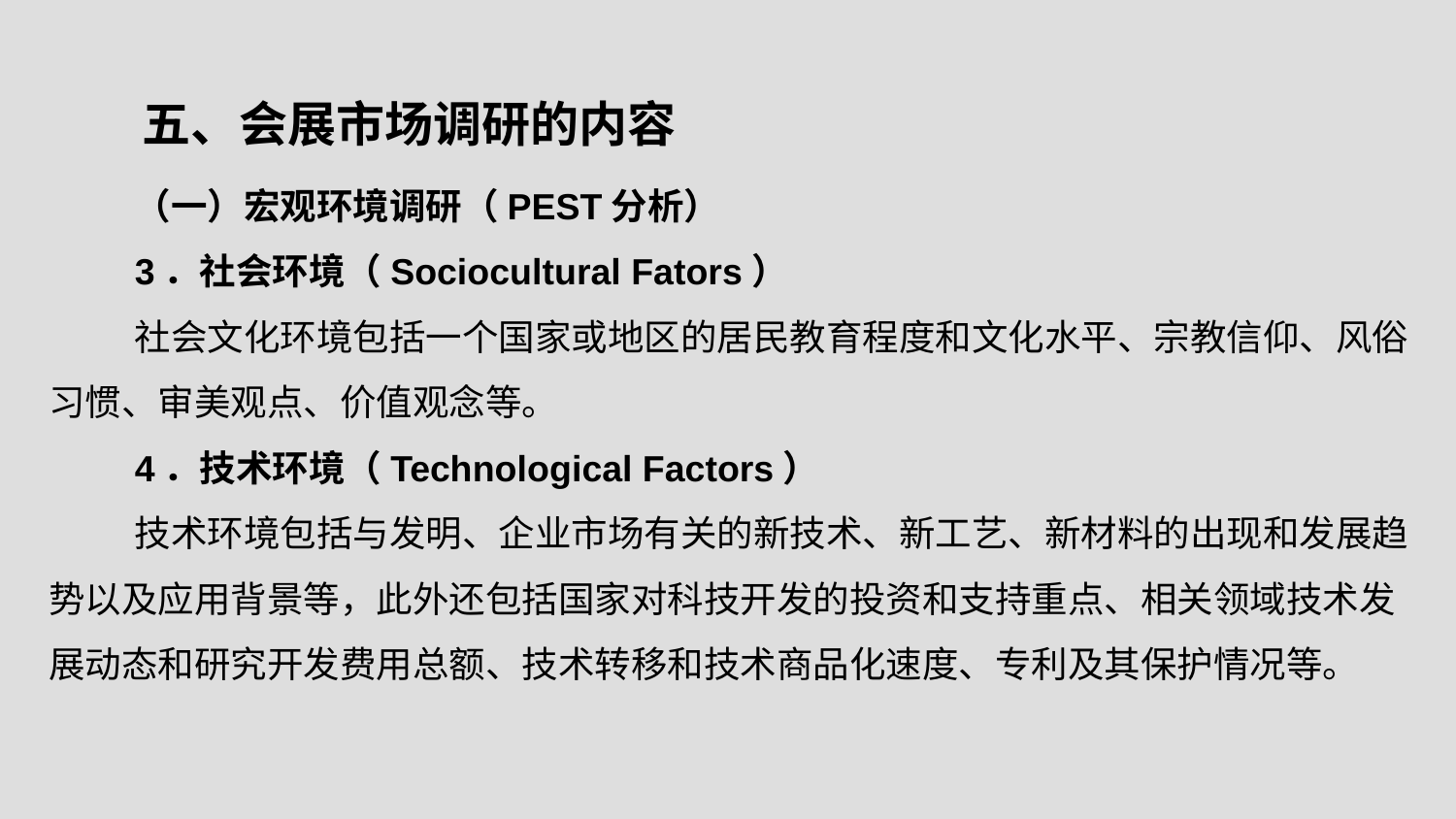

# 五、会展市场调研的内容
（一）宏观环境调研（PEST分析）
3．社会环境（Sociocultural Fators）
社会文化环境包括一个国家或地区的居民教育程度和文化水平、宗教信仰、风俗习惯、审美观点、价值观念等。
4．技术环境（Technological Factors）
技术环境包括与发明、企业市场有关的新技术、新工艺、新材料的出现和发展趋势以及应用背景等，此外还包括国家对科技开发的投资和支持重点、相关领域技术发展动态和研究开发费用总额、技术转移和技术商品化速度、专利及其保护情况等。